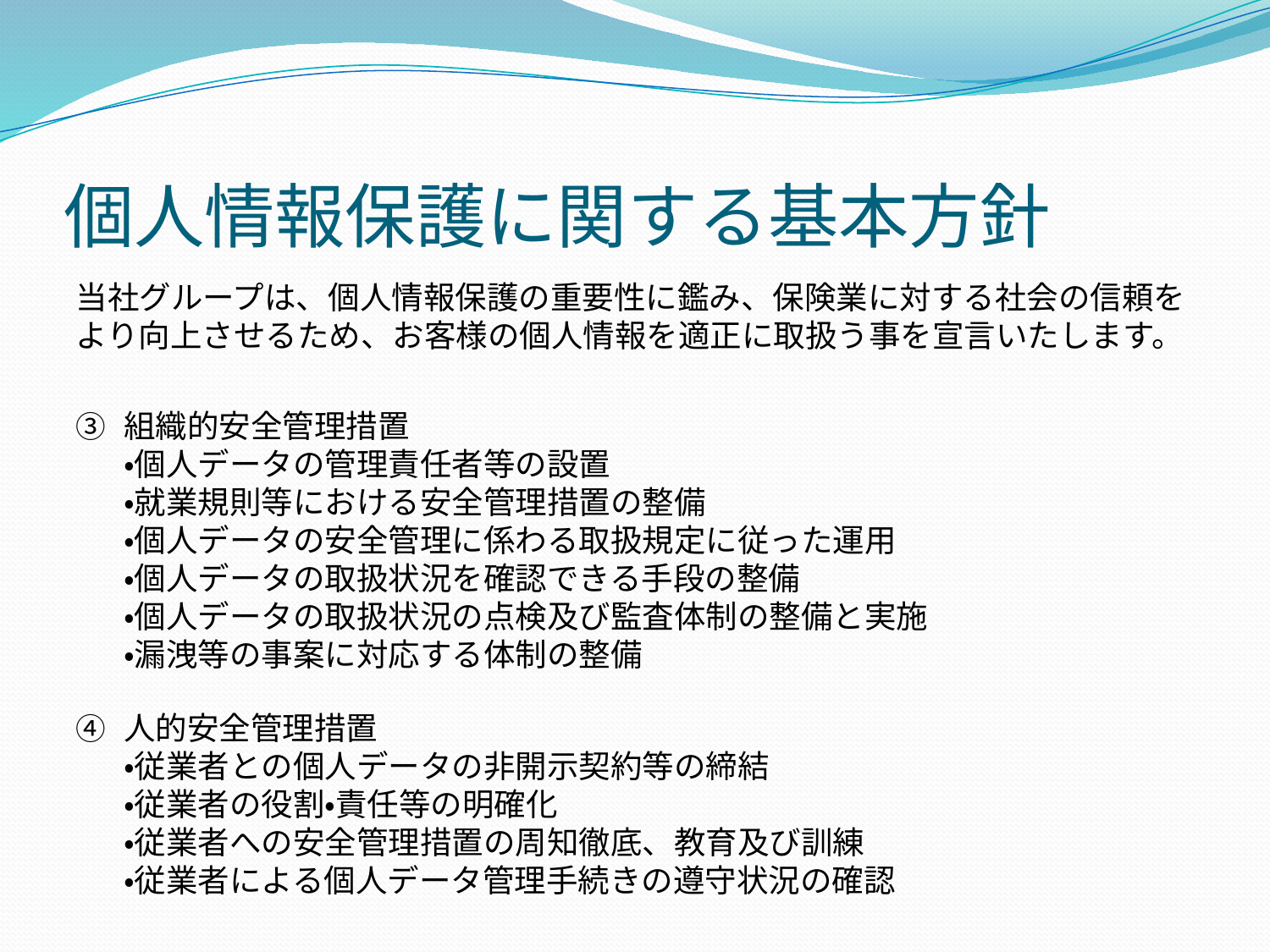

# 個人情報保護に関する基本方針
当社グループは、個人情報保護の重要性に鑑み、保険業に対する社会の信頼を
より向上させるため、お客様の個人情報を適正に取扱う事を宣言いたします。
組織的安全管理措置
・個人データの管理責任者等の設置
・就業規則等における安全管理措置の整備
・個人データの安全管理に係わる取扱規定に従った運用
・個人データの取扱状況を確認できる手段の整備
・個人データの取扱状況の点検及び監査体制の整備と実施
・漏洩等の事案に対応する体制の整備
人的安全管理措置
・従業者との個人データの非開示契約等の締結
・従業者の役割・責任等の明確化
・従業者への安全管理措置の周知徹底、教育及び訓練
・従業者による個人データ管理手続きの遵守状況の確認